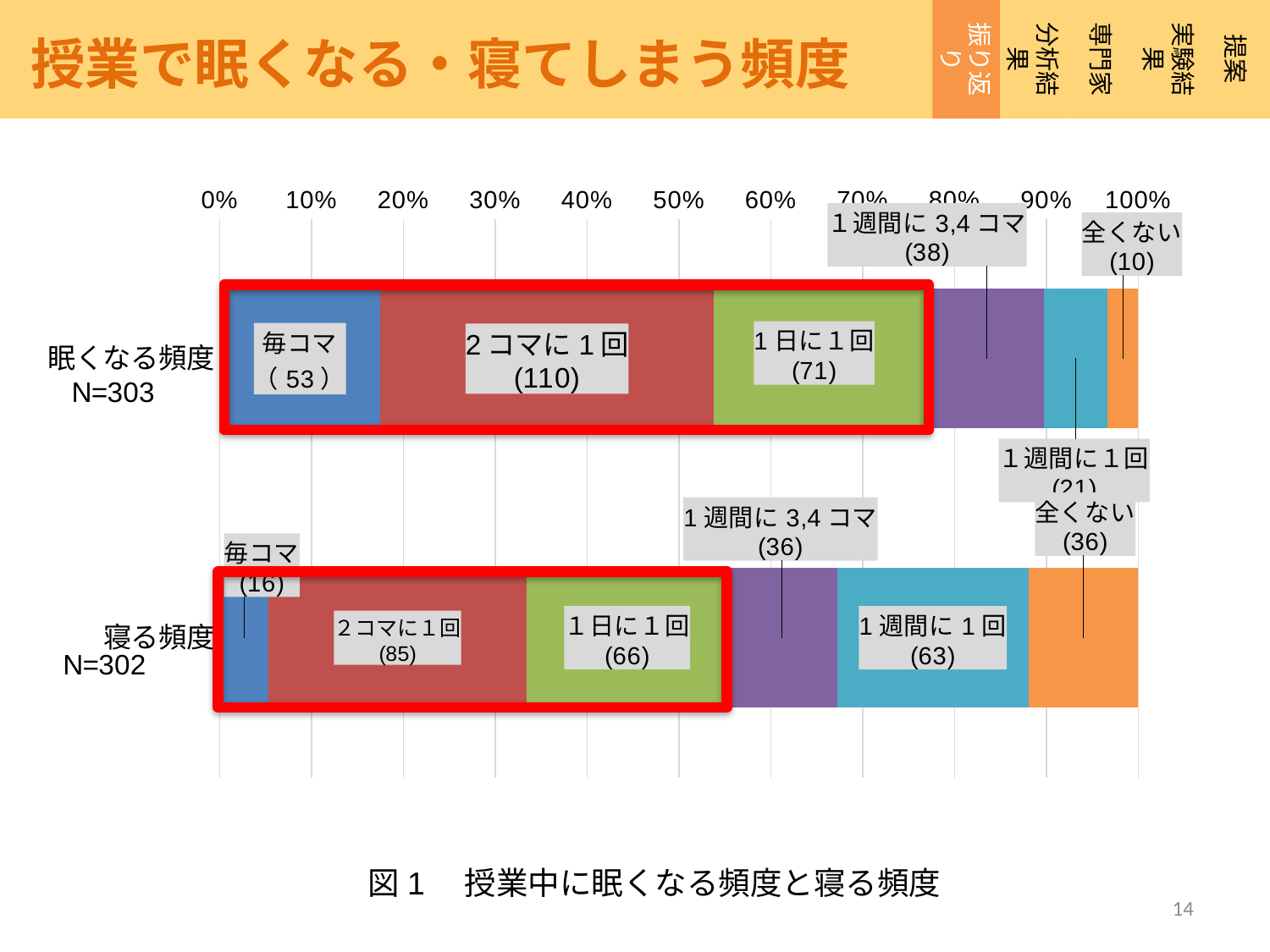

専門家
提案

振り返り
実験結果
分析結果
授業で眠くなる・寝てしまう頻度

### Chart

| Category | 系列 1 | 系列 2 | 系列 3 | 系列 4 | 系列 5 | 系列 6 |
|---|---|---|---|---|---|---|
| 眠くなる頻度 | 53.0 | 110.0 | 71.0 | 38.0 | 21.0 | 10.0 |
| 寝る頻度 | 16.0 | 85.0 | 66.0 | 36.0 | 63.0 | 36.0 |
図1　授業中に眠くなる頻度と寝る頻度
14